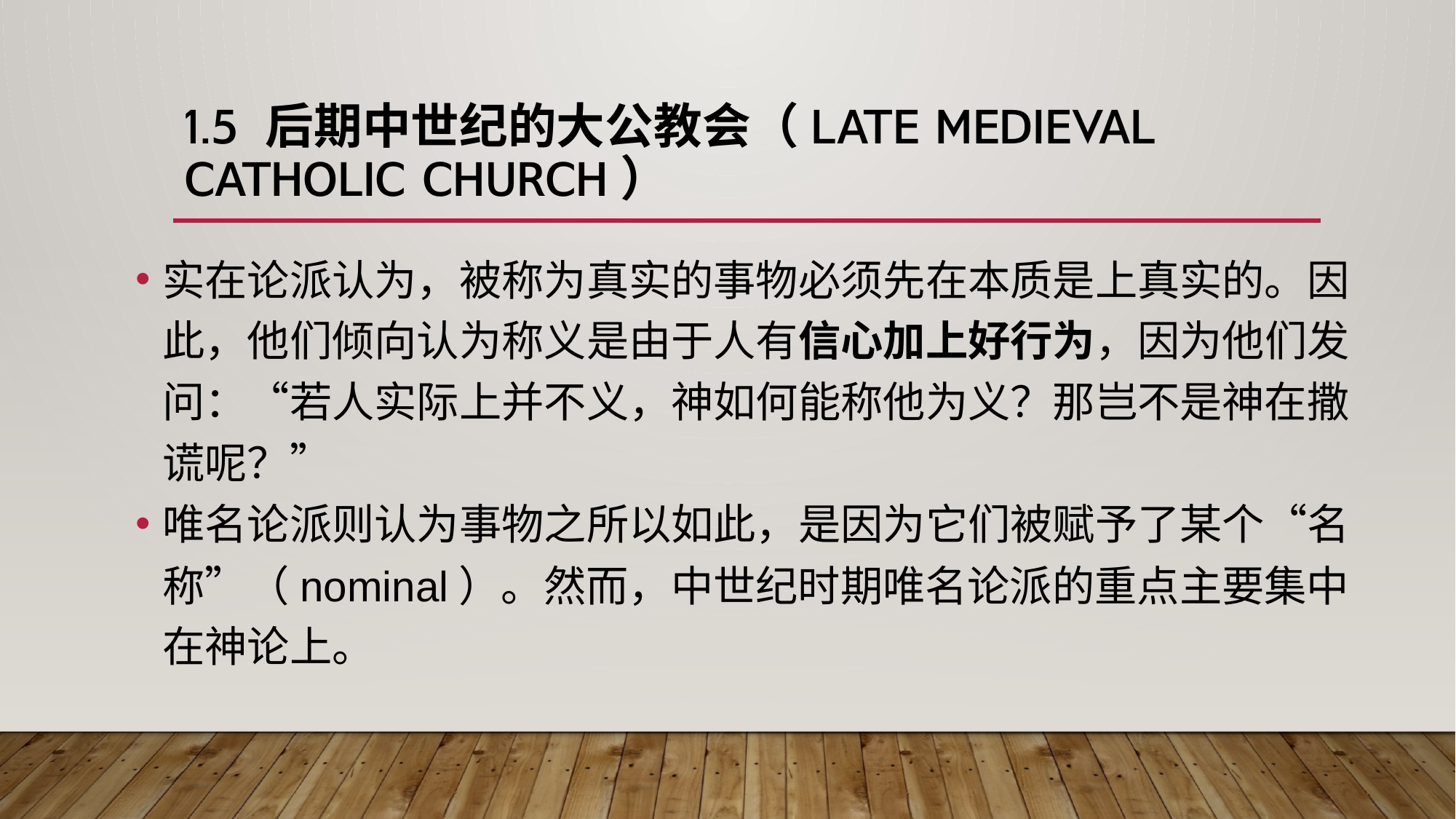

# 1.5 后期中世纪的大公教会（Late Medieval Catholic Church）
实在论派认为，被称为真实的事物必须先在本质是上真实的。因此，他们倾向认为称义是由于人有信心加上好行为，因为他们发问：“若人实际上并不义，神如何能称他为义？那岂不是神在撒谎呢？”
唯名论派则认为事物之所以如此，是因为它们被赋予了某个“名称”（nominal）。然而，中世纪时期唯名论派的重点主要集中在神论上。